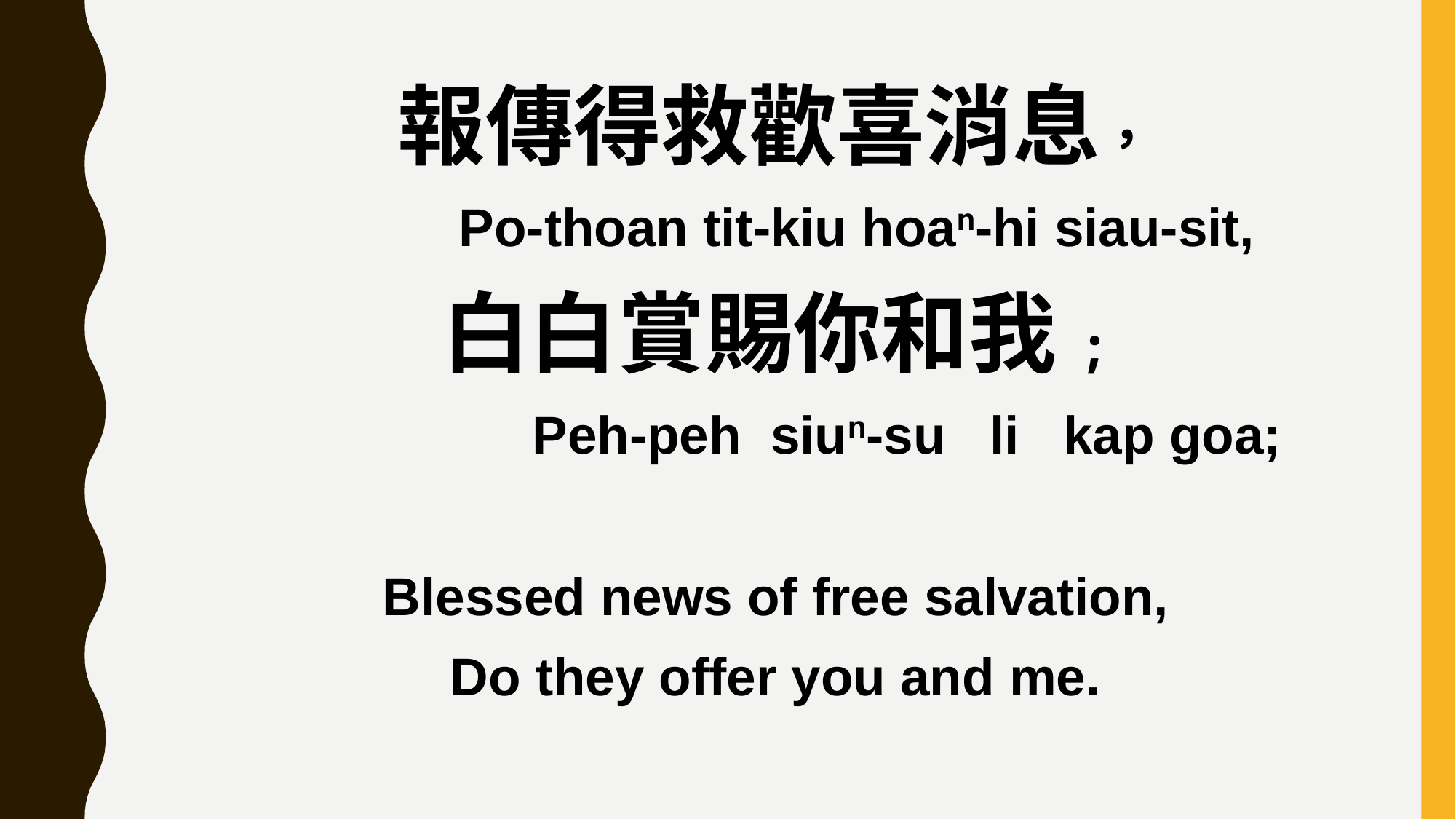

報傳得救歡喜消息，
                      Po-thoan tit-kiu hoan-hi siau-sit,
白白賞賜你和我;
                           Peh-peh  siun-su   li   kap goa;

Blessed news of free salvation,
Do they offer you and me.